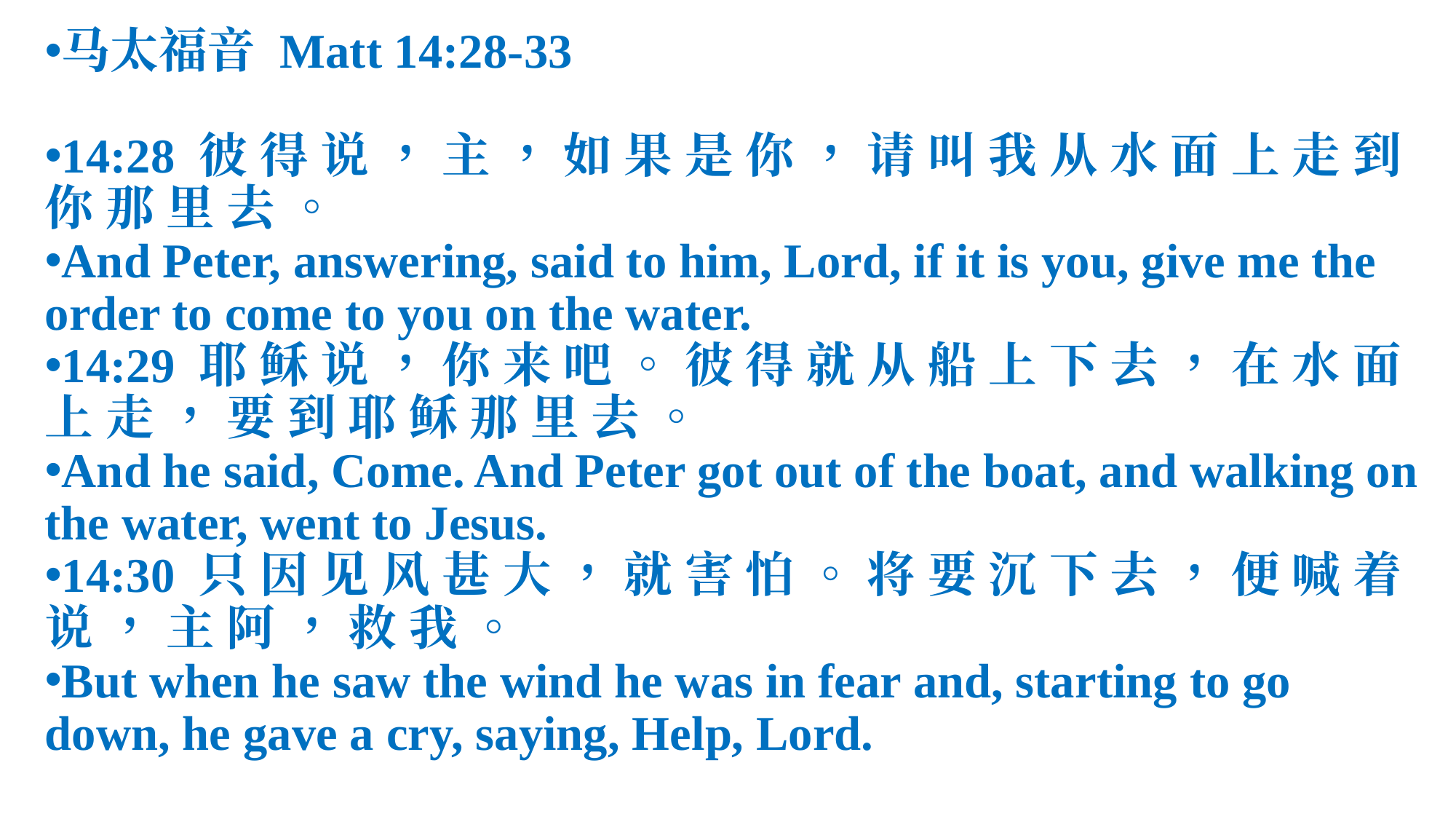

马太福音 Matt 14:28-33

14:28 彼 得 说 ， 主 ， 如 果 是 你 ， 请 叫 我 从 水 面 上 走 到 你 那 里 去 。
And Peter, answering, said to him, Lord, if it is you, give me the order to come to you on the water.
14:29 耶 稣 说 ， 你 来 吧 。 彼 得 就 从 船 上 下 去 ， 在 水 面 上 走 ， 要 到 耶 稣 那 里 去 。
And he said, Come. And Peter got out of the boat, and walking on the water, went to Jesus.
14:30 只 因 见 风 甚 大 ， 就 害 怕 。 将 要 沉 下 去 ， 便 喊 着 说 ， 主 阿 ， 救 我 。
But when he saw the wind he was in fear and, starting to go down, he gave a cry, saying, Help, Lord.